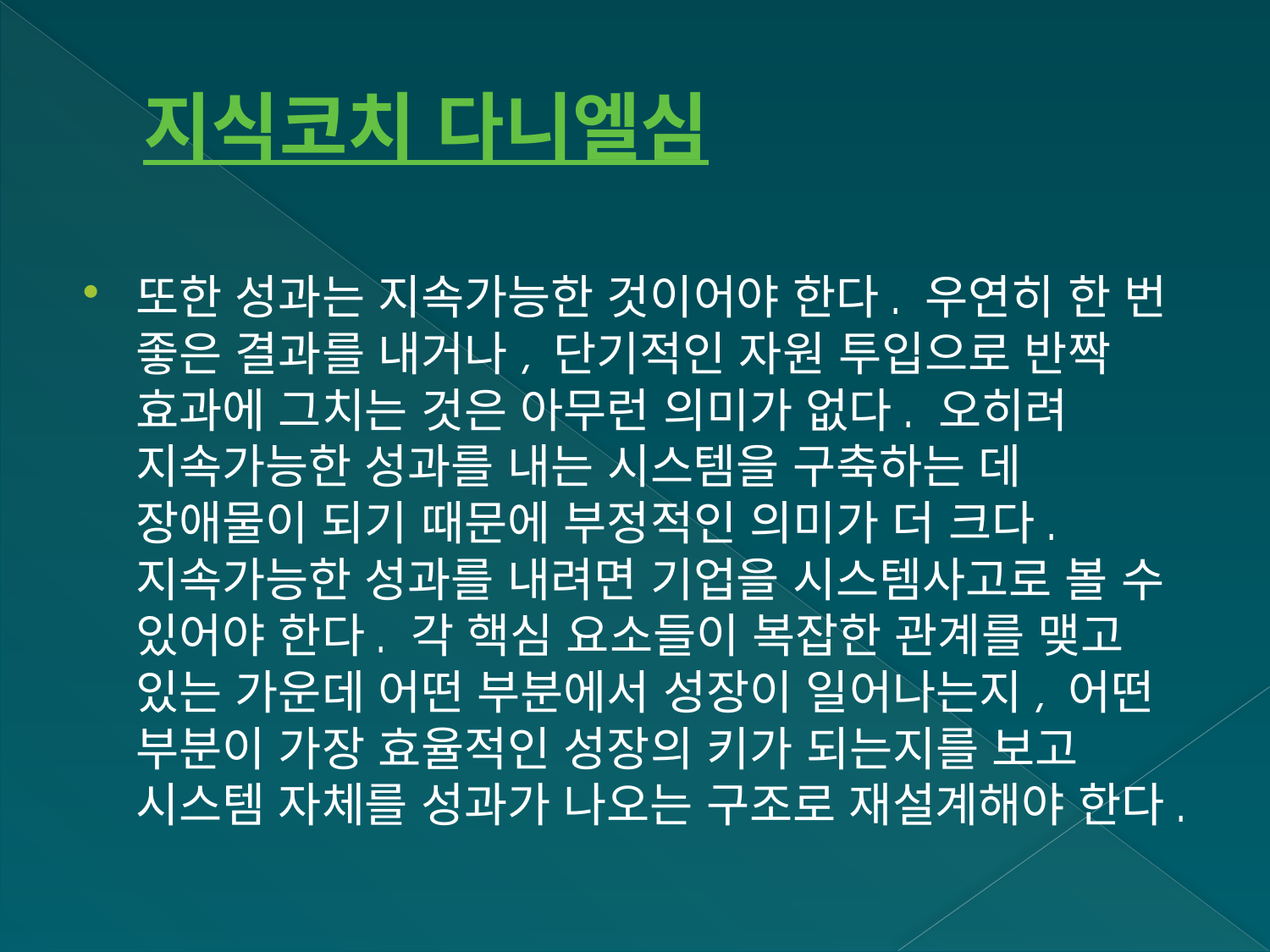

# 지식코치 다니엘심
또한 성과는 지속가능한 것이어야 한다. 우연히 한 번 좋은 결과를 내거나, 단기적인 자원 투입으로 반짝 효과에 그치는 것은 아무런 의미가 없다. 오히려 지속가능한 성과를 내는 시스템을 구축하는 데 장애물이 되기 때문에 부정적인 의미가 더 크다. 지속가능한 성과를 내려면 기업을 시스템사고로 볼 수 있어야 한다. 각 핵심 요소들이 복잡한 관계를 맺고 있는 가운데 어떤 부분에서 성장이 일어나는지, 어떤 부분이 가장 효율적인 성장의 키가 되는지를 보고 시스템 자체를 성과가 나오는 구조로 재설계해야 한다.